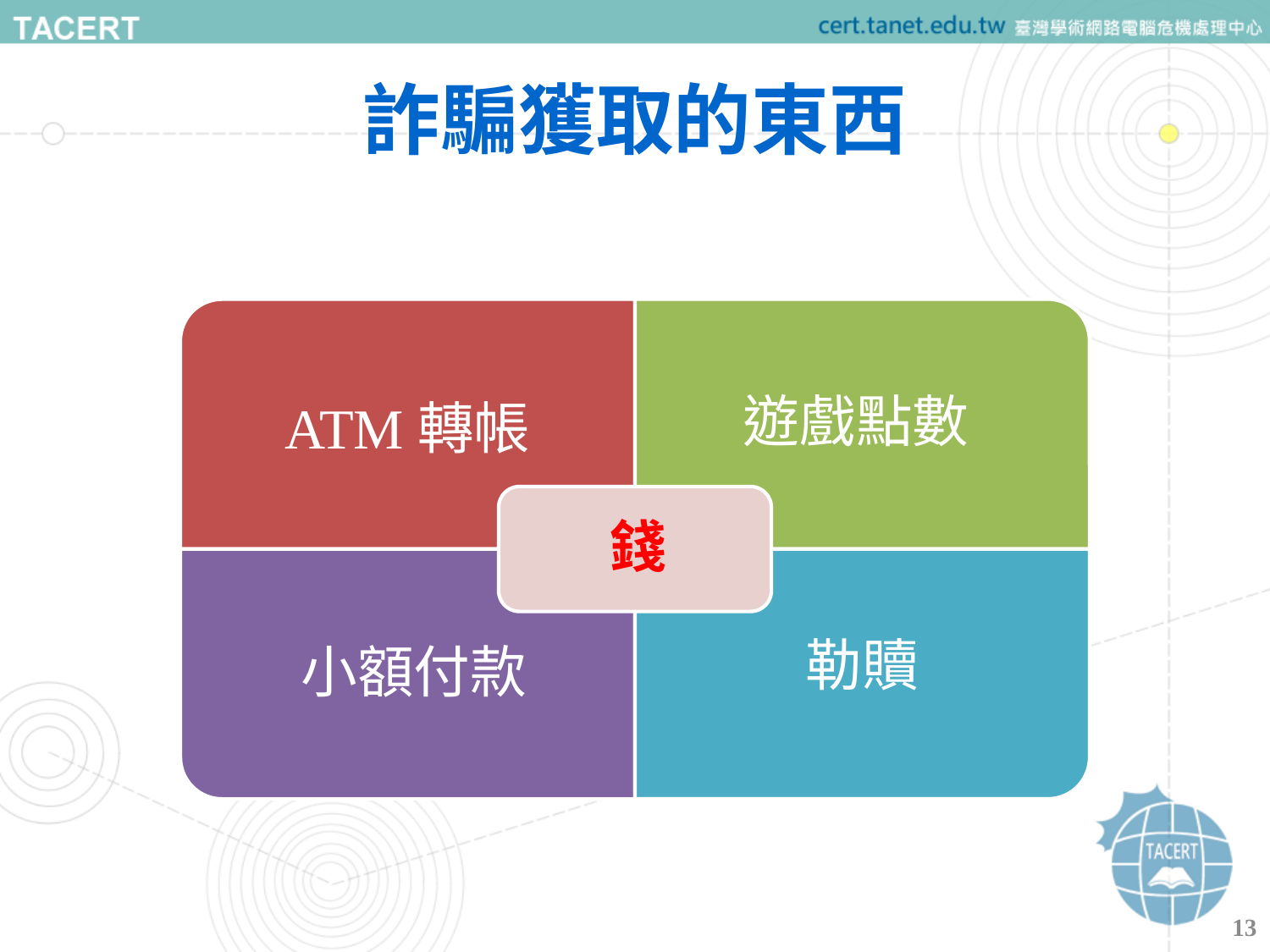

# 詐騙獲取的東西
ATM轉帳
遊戲點數
小額付款
勒贖
錢
13